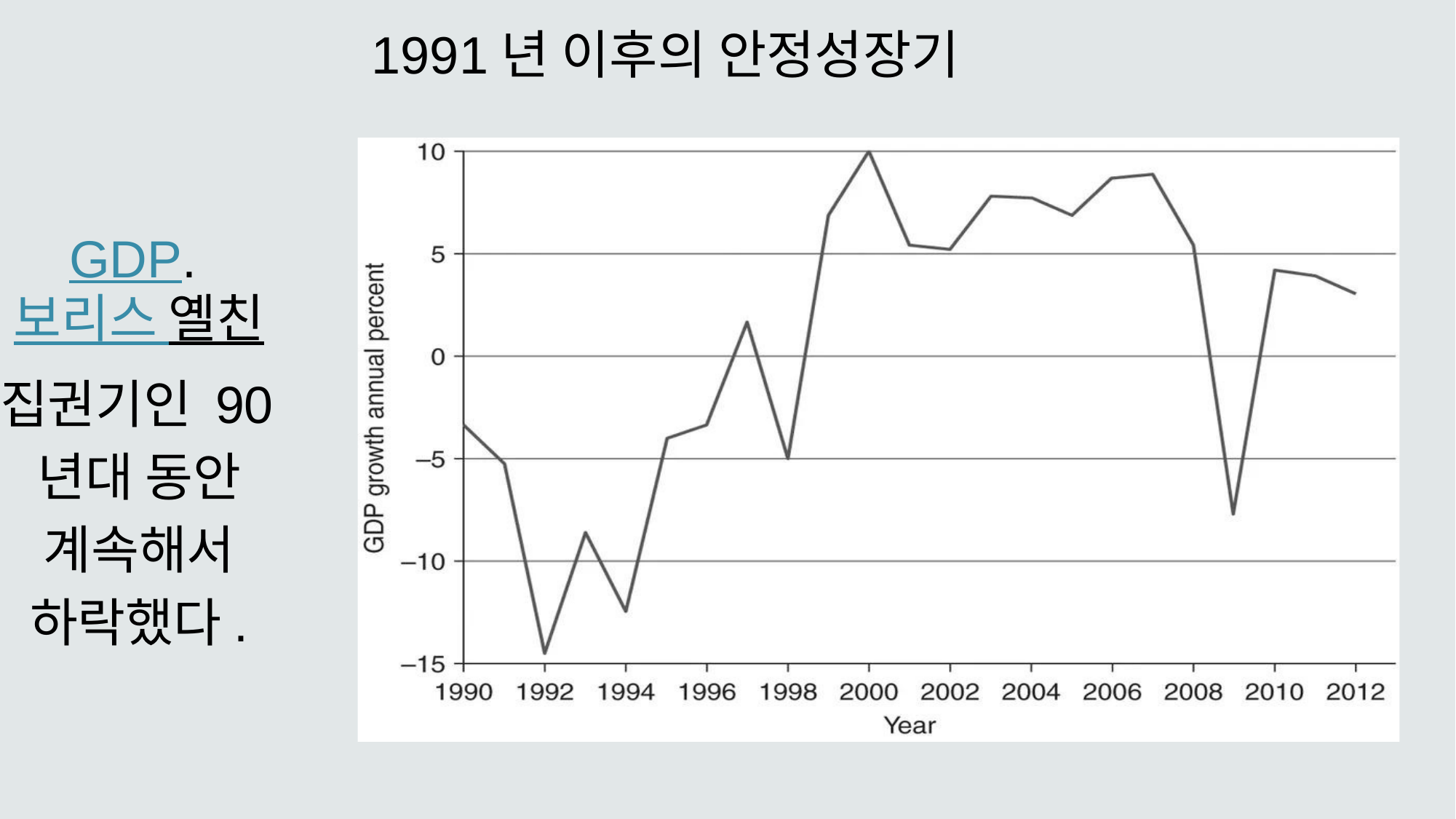

1991년 이후의 안정성장기

 GDP. 보리스 옐친 집권기인 90년대 동안 계속해서 하락했다.